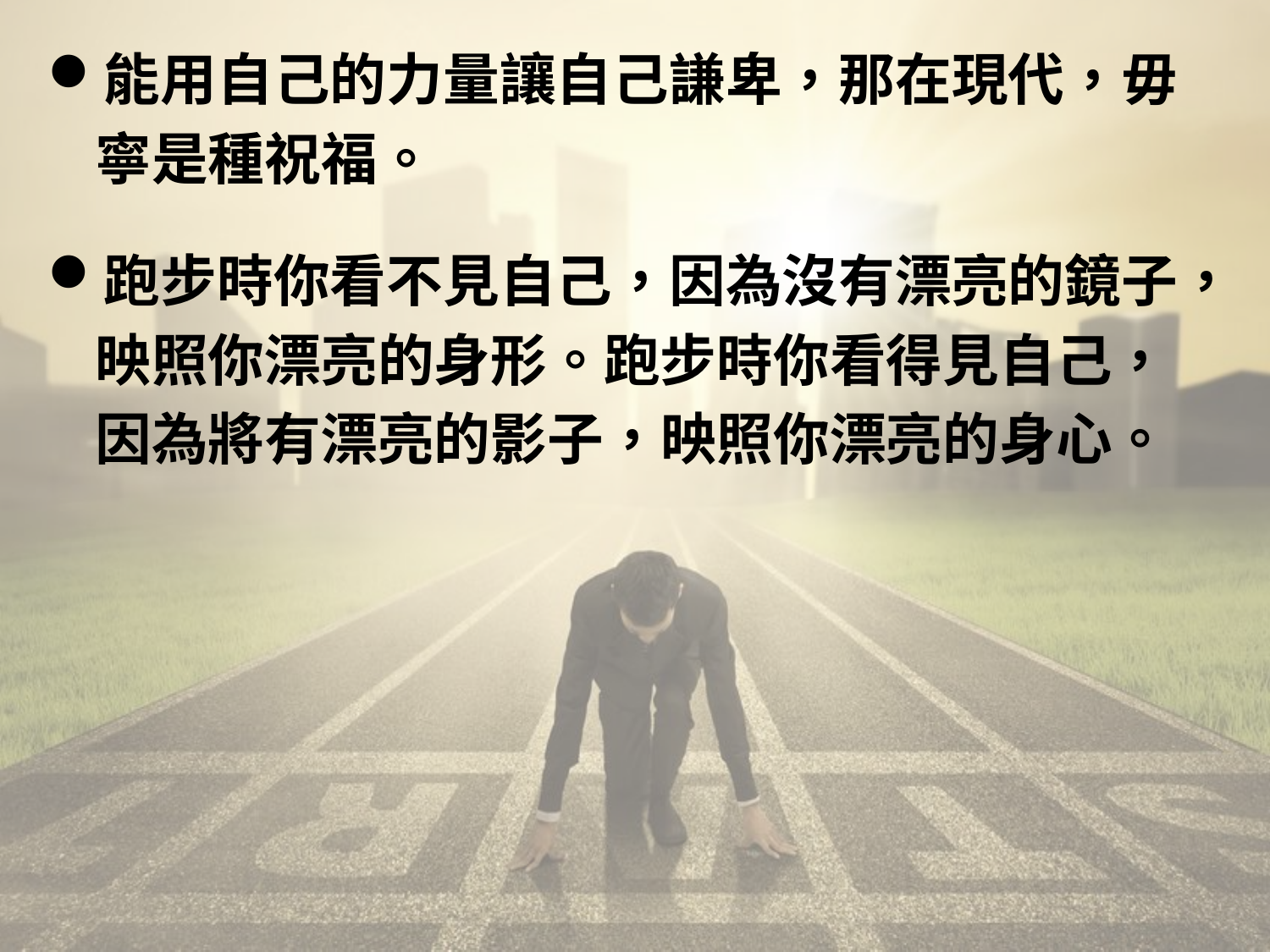

能用自己的力量讓自己謙卑，那在現代，毋  寧是種祝福。
跑步時你看不見自己，因為沒有漂亮的鏡子，映照你漂亮的身形。跑步時你看得見自己，因為將有漂亮的影子，映照你漂亮的身心。